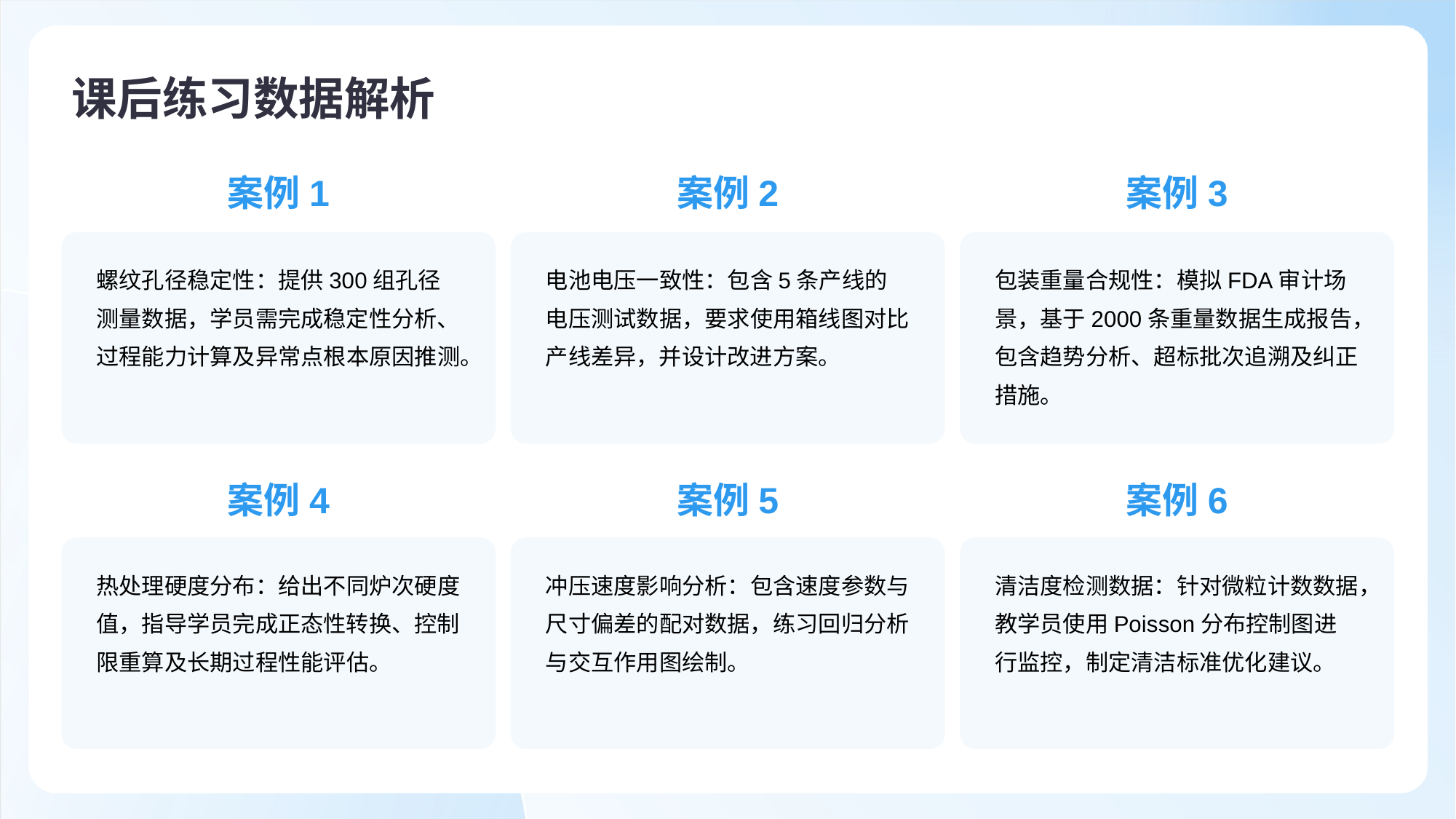

课后练习数据解析
案例1
案例2
案例3

螺纹孔径稳定性：提供300组孔径测量数据，学员需完成稳定性分析、过程能力计算及异常点根本原因推测。
电池电压一致性：包含5条产线的电压测试数据，要求使用箱线图对比产线差异，并设计改进方案。
包装重量合规性：模拟FDA审计场景，基于2000条重量数据生成报告，包含趋势分析、超标批次追溯及纠正措施。
案例4
案例5
案例6

热处理硬度分布：给出不同炉次硬度值，指导学员完成正态性转换、控制限重算及长期过程性能评估。
冲压速度影响分析：包含速度参数与尺寸偏差的配对数据，练习回归分析与交互作用图绘制。
清洁度检测数据：针对微粒计数数据，教学员使用Poisson分布控制图进行监控，制定清洁标准优化建议。